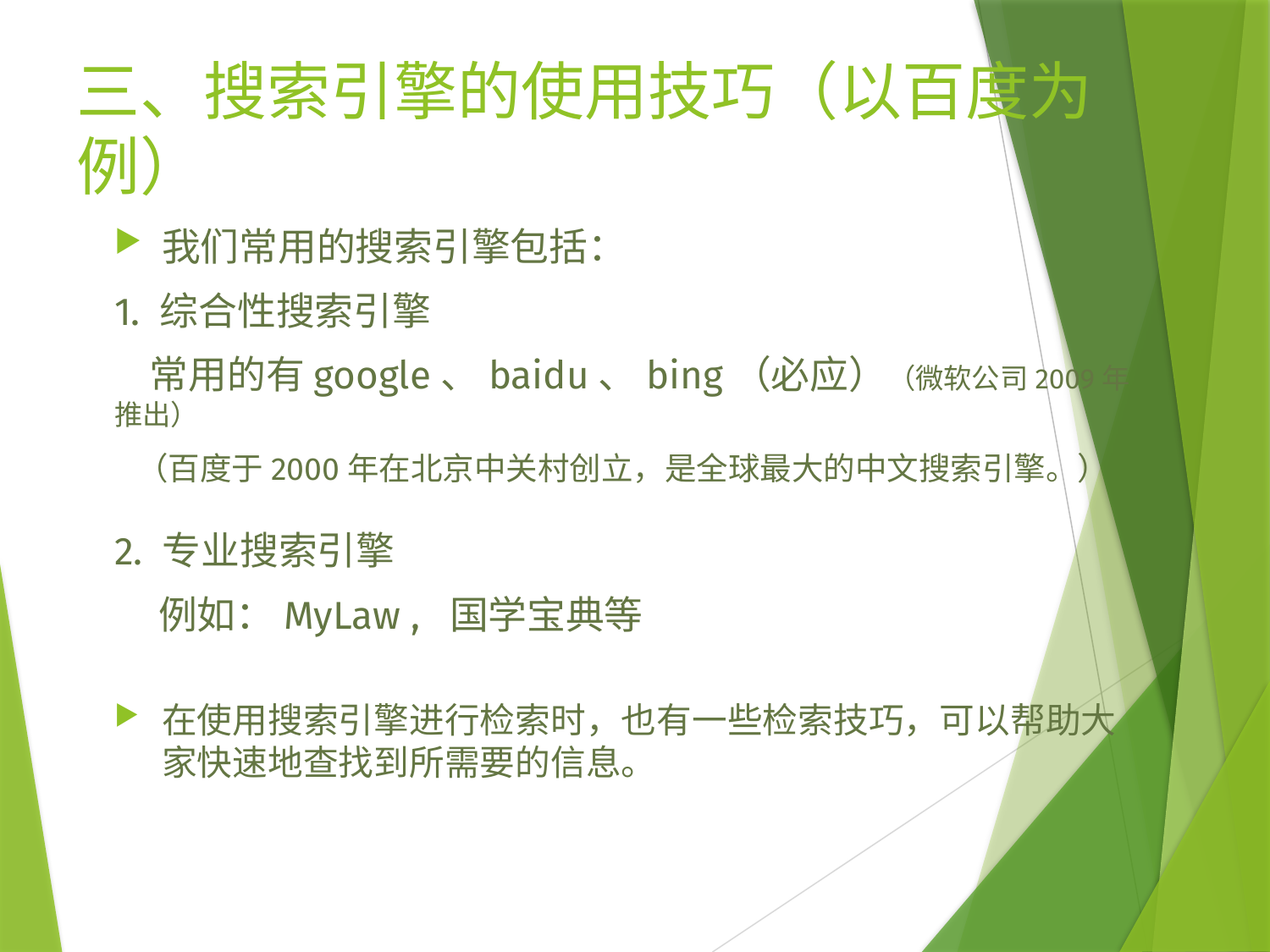

# 三、搜索引擎的使用技巧（以百度为例）
我们常用的搜索引擎包括：
1. 综合性搜索引擎
   常用的有google、baidu、bing（必应）（微软公司2009年推出）
  （百度于2000年在北京中关村创立，是全球最大的中文搜索引擎。）

2. 专业搜索引擎
    例如：MyLaw ,  国学宝典等

在使用搜索引擎进行检索时，也有一些检索技巧，可以帮助大家快速地查找到所需要的信息。